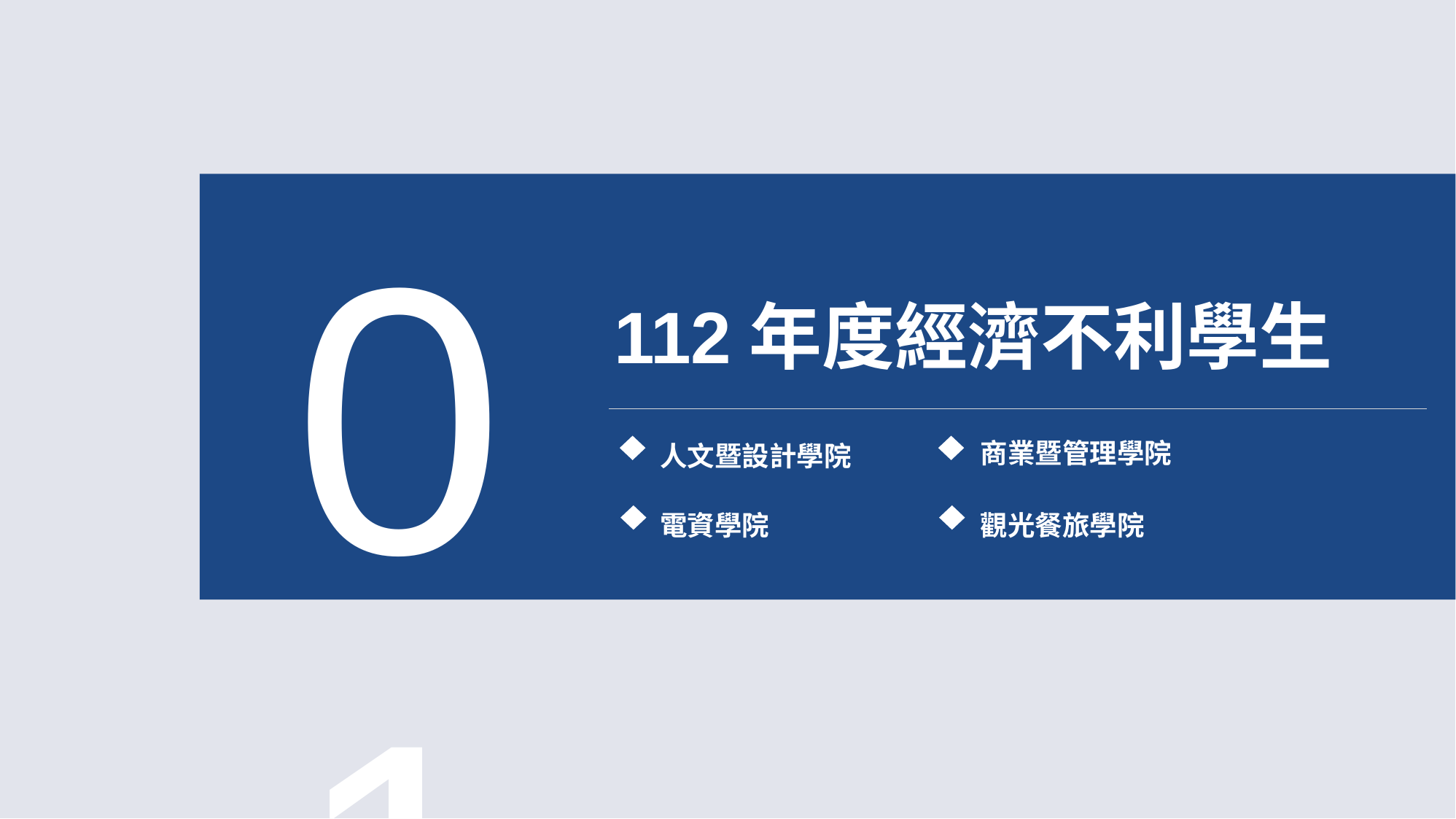

01

112年度經濟不利學生
商業暨管理學院

人文暨設計學院

電資學院

觀光餐旅學院